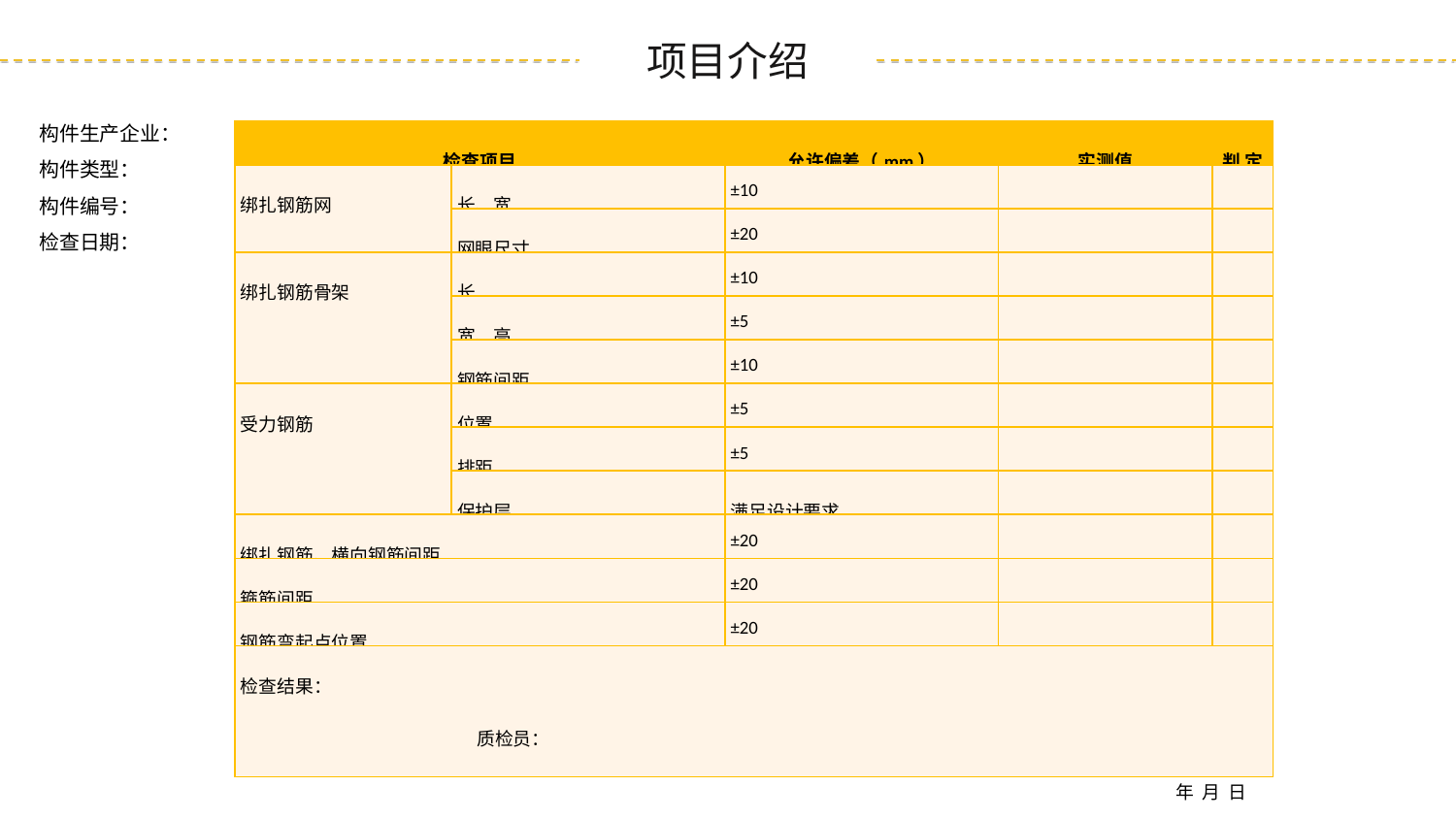

构件生产企业：
构件类型：
构件编号：
检查日期：
| 检查项目 |  | 允许偏差（mm） | 实测值 | 判 定 |
| --- | --- | --- | --- | --- |
| 绑扎钢筋网 | 长、宽 | ±10 |  |  |
|  | 网眼尺寸 | ±20 |  |  |
| 绑扎钢筋骨架 | 长 | ±10 |  |  |
|  | 宽、高 | ±5 |  |  |
|  | 钢筋间距 | ±10 |  |  |
| 受力钢筋 | 位置 | ±5 |  |  |
|  | 排距 | ±5 |  |  |
|  | 保护层 | 满足设计要求 |  |  |
| 绑扎钢筋、横向钢筋间距 |  | ±20 |  |  |
| 箍筋间距 |  | ±20 |  |  |
| 钢筋弯起点位置 |  | ±20 |  |  |
| 检查结果： 质检员： 年  月  日 |  |  |  |  |